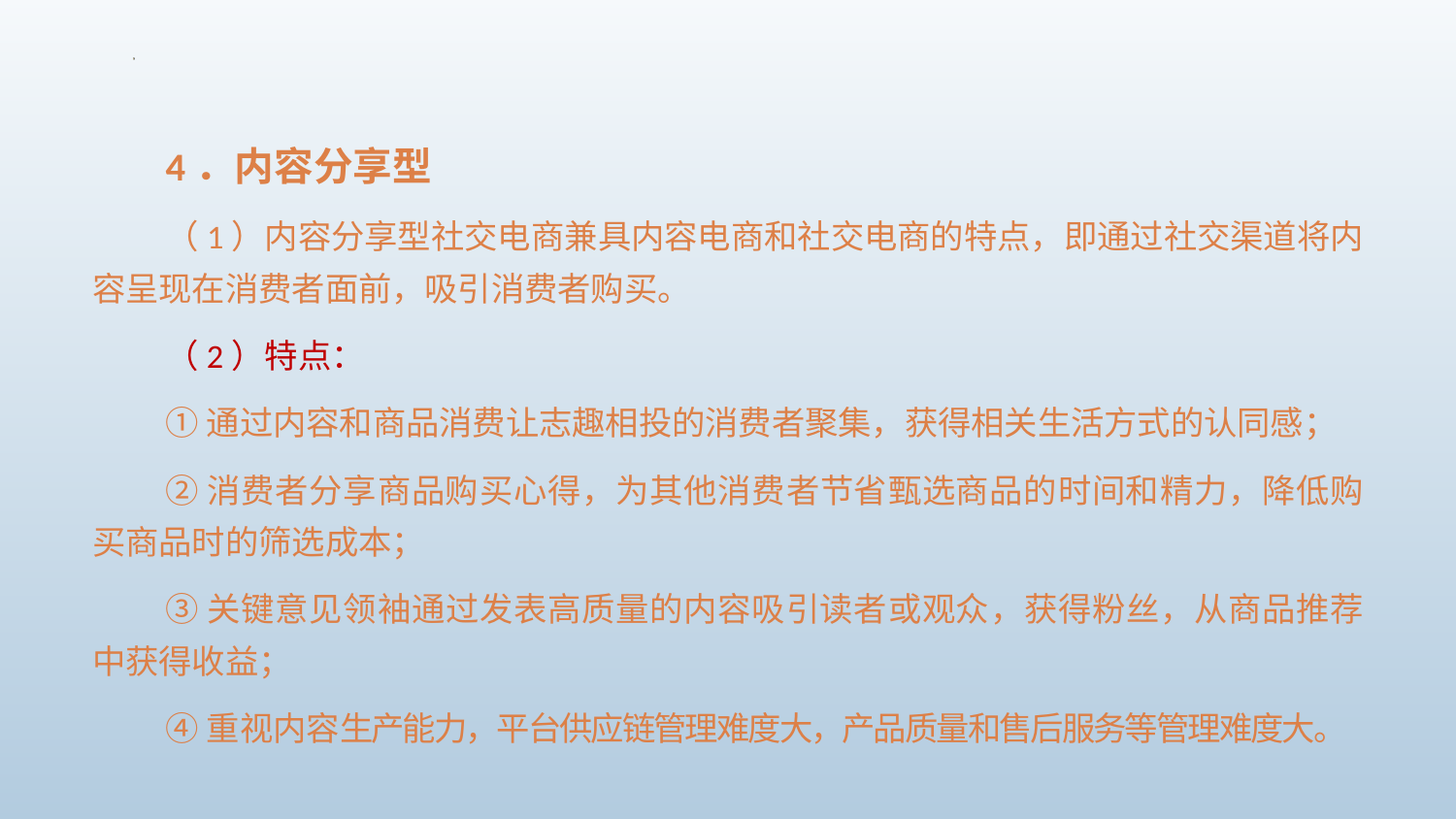

4．内容分享型
（1）内容分享型社交电商兼具内容电商和社交电商的特点，即通过社交渠道将内容呈现在消费者面前，吸引消费者购买。
（2）特点：
①通过内容和商品消费让志趣相投的消费者聚集，获得相关生活方式的认同感；
②消费者分享商品购买心得，为其他消费者节省甄选商品的时间和精力，降低购买商品时的筛选成本；
③关键意见领袖通过发表高质量的内容吸引读者或观众，获得粉丝，从商品推荐中获得收益；
④重视内容生产能力，平台供应链管理难度大，产品质量和售后服务等管理难度大。